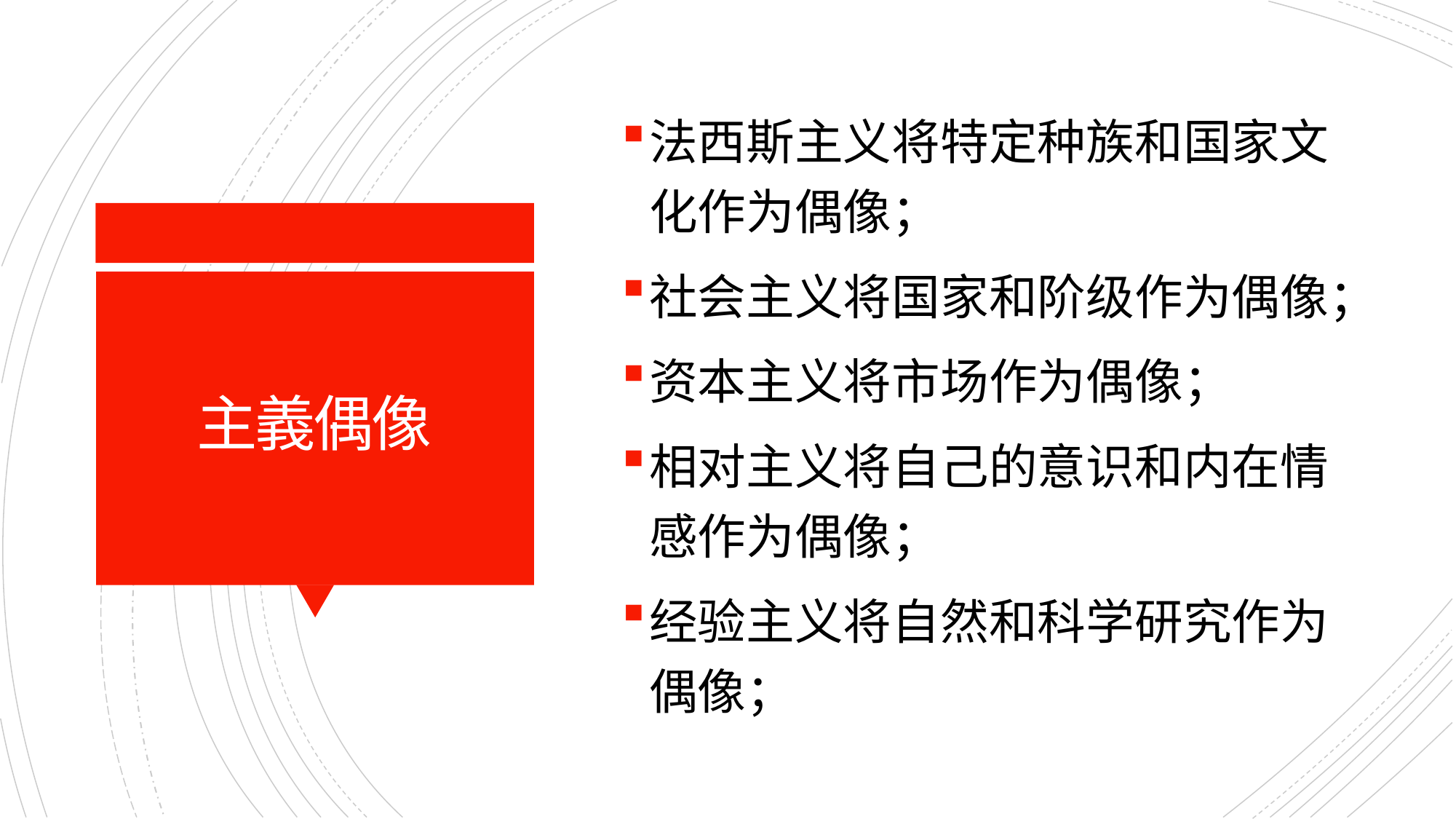

法西斯主义将特定种族和国家文化作为偶像；
社会主义将国家和阶级作为偶像；
资本主义将市场作为偶像；
相对主义将自己的意识和内在情感作为偶像；
经验主义将自然和科学研究作为偶像；
# 主義偶像